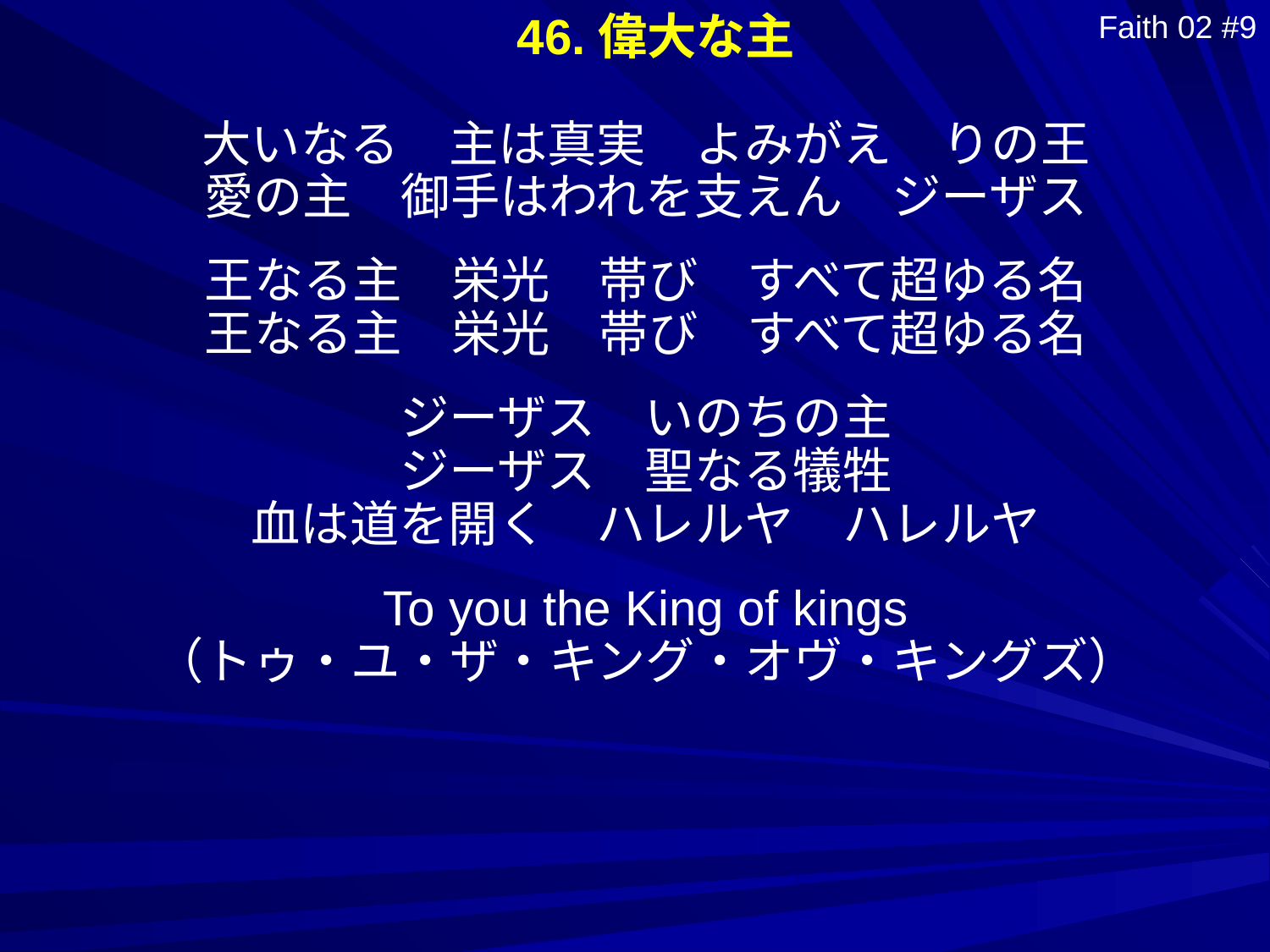

46.偉大な主
Faith 02 #9

大いなる　主は真実　よみがえ　りの王
愛の主　御手はわれを支えん　ジーザス

王なる主　栄光　帯び　すべて超ゆる名
王なる主　栄光　帯び　すべて超ゆる名

ジーザス　いのちの主
ジーザス　聖なる犠牲
血は道を開く　ハレルヤ　ハレルヤ

To you the King of kings
（トゥ・ユ・ザ・キング・オヴ・キングズ）